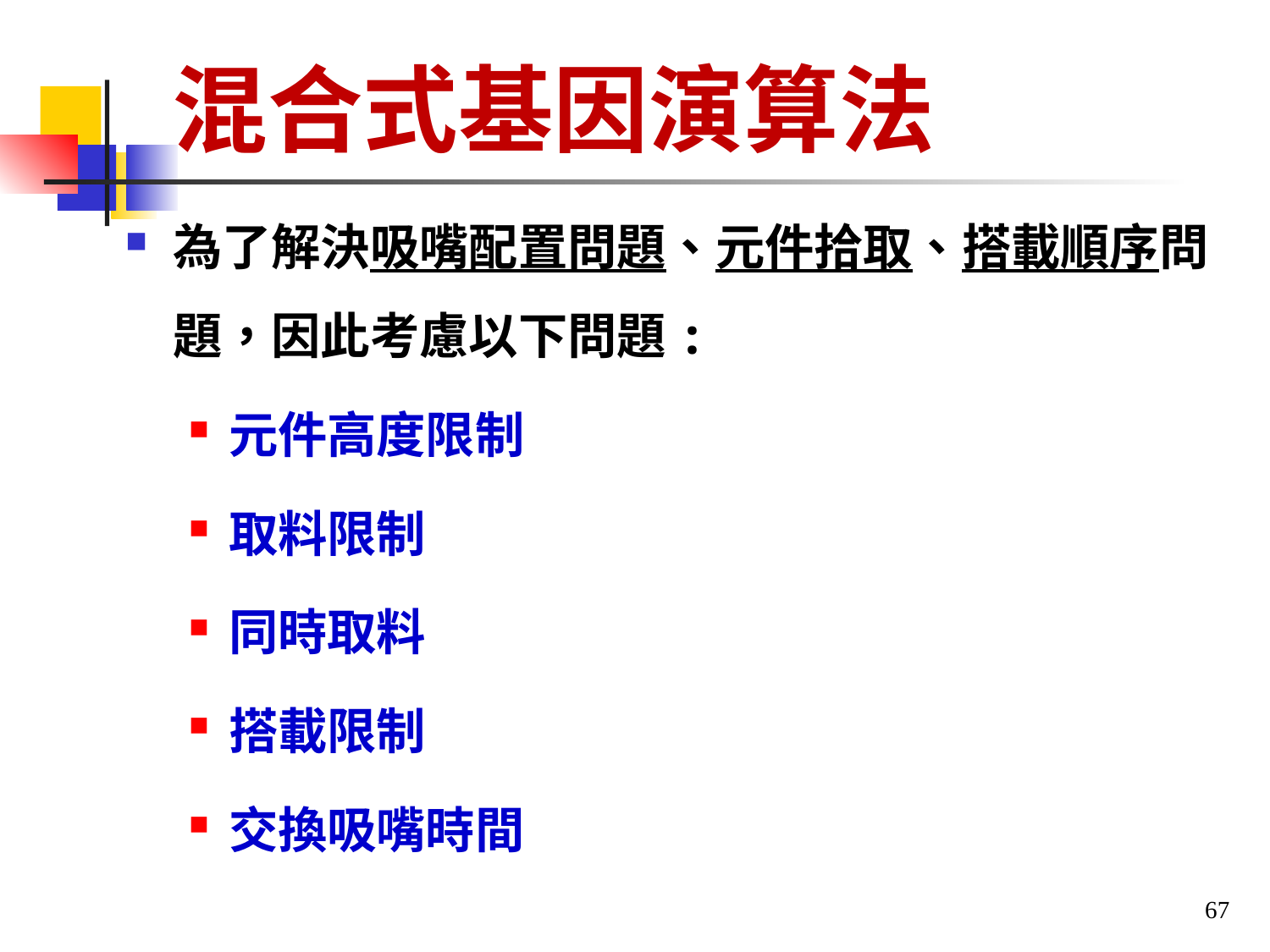

# 混合式基因演算法
為了解決吸嘴配置問題、元件拾取、搭載順序問題，因此考慮以下問題:
元件高度限制
取料限制
同時取料
搭載限制
交換吸嘴時間
67